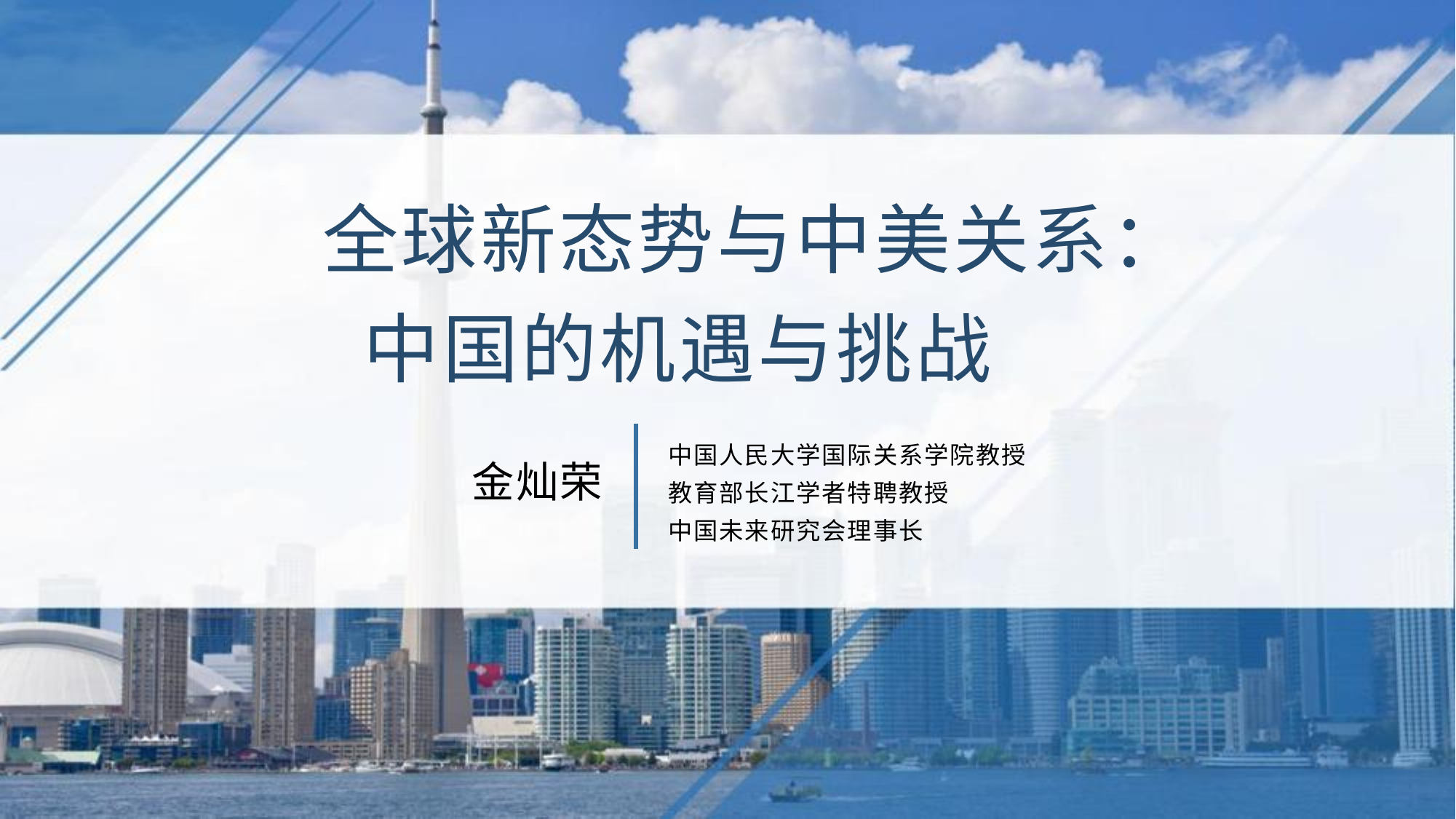

全球新态势与中美关系：
中国的机遇与挑战
中国人民大学国际关系学院教授
教育部长江学者特聘教授
中国未来研究会理事长
金灿荣